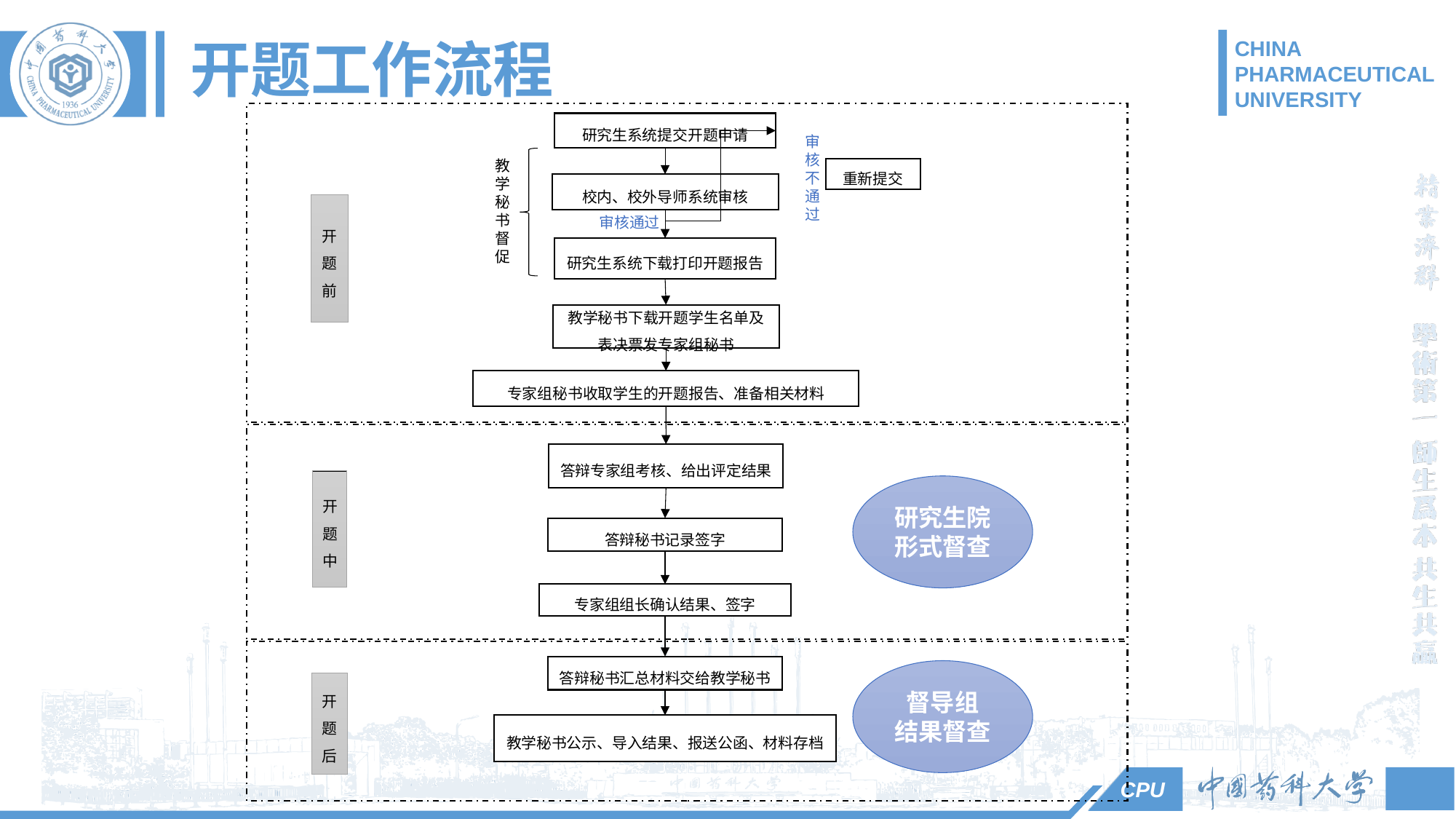

# 开题工作流程

研究生系统提交开题申请
审核不通过
重新提交
校内、校外导师系统审核
开题
前
审核通过
研究生系统下载打印开题报告
教学秘书下载开题学生名单及表决票发专家组秘书
专家组秘书收取学生的开题报告、准备相关材料

答辩专家组考核、给出评定结果
开题中
答辩秘书记录签字
专家组组长确认结果、签字

开题后
教学秘书公示、导入结果、报送公函、材料存档

教学秘书督促
答辩秘书汇总材料交给教学秘书
研究生院形式督查
督导组
结果督查
7